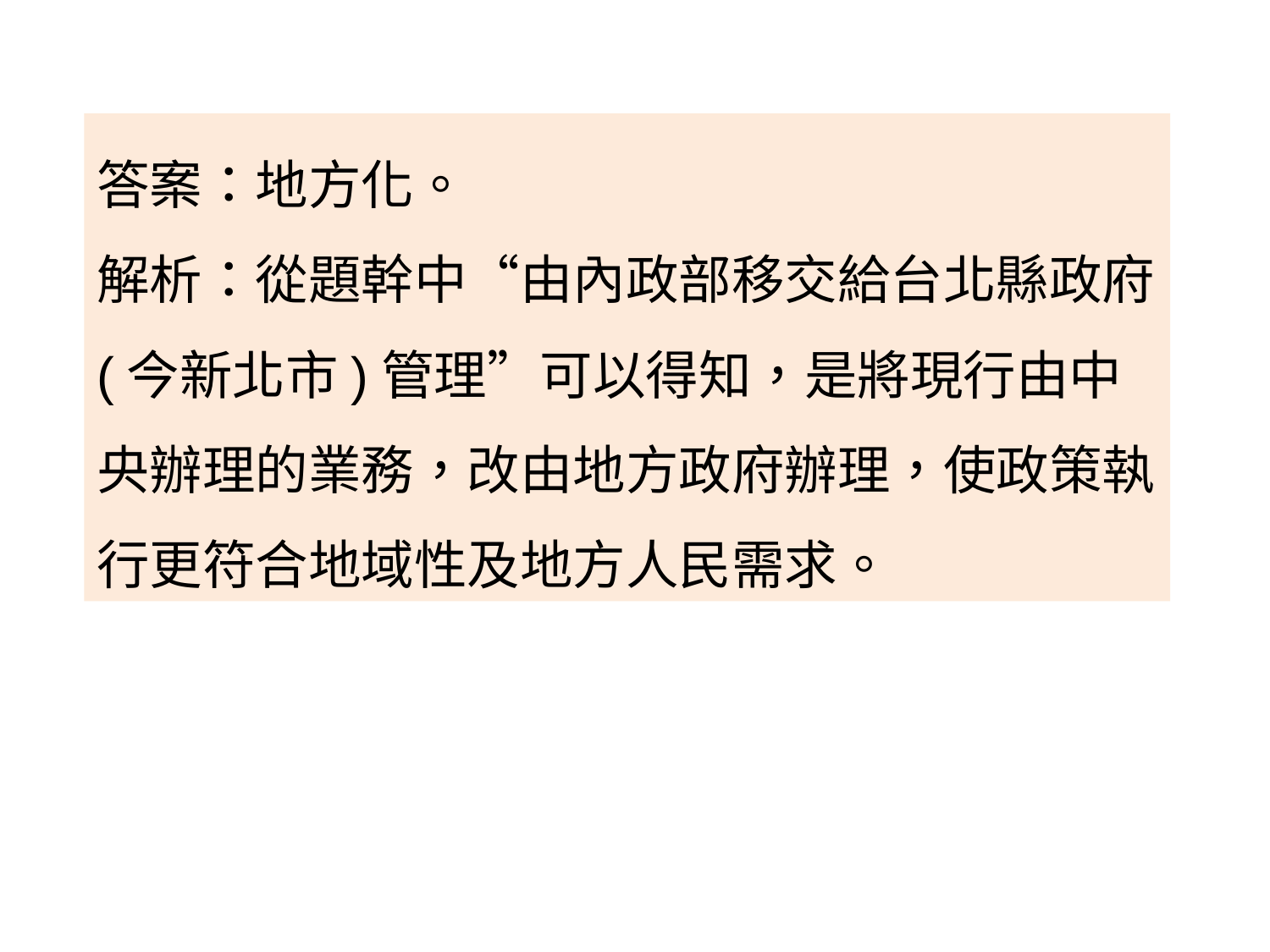

答案：地方化。
解析：從題幹中“由內政部移交給台北縣政府(今新北市)管理”可以得知，是將現行由中央辦理的業務，改由地方政府辦理，使政策執行更符合地域性及地方人民需求。